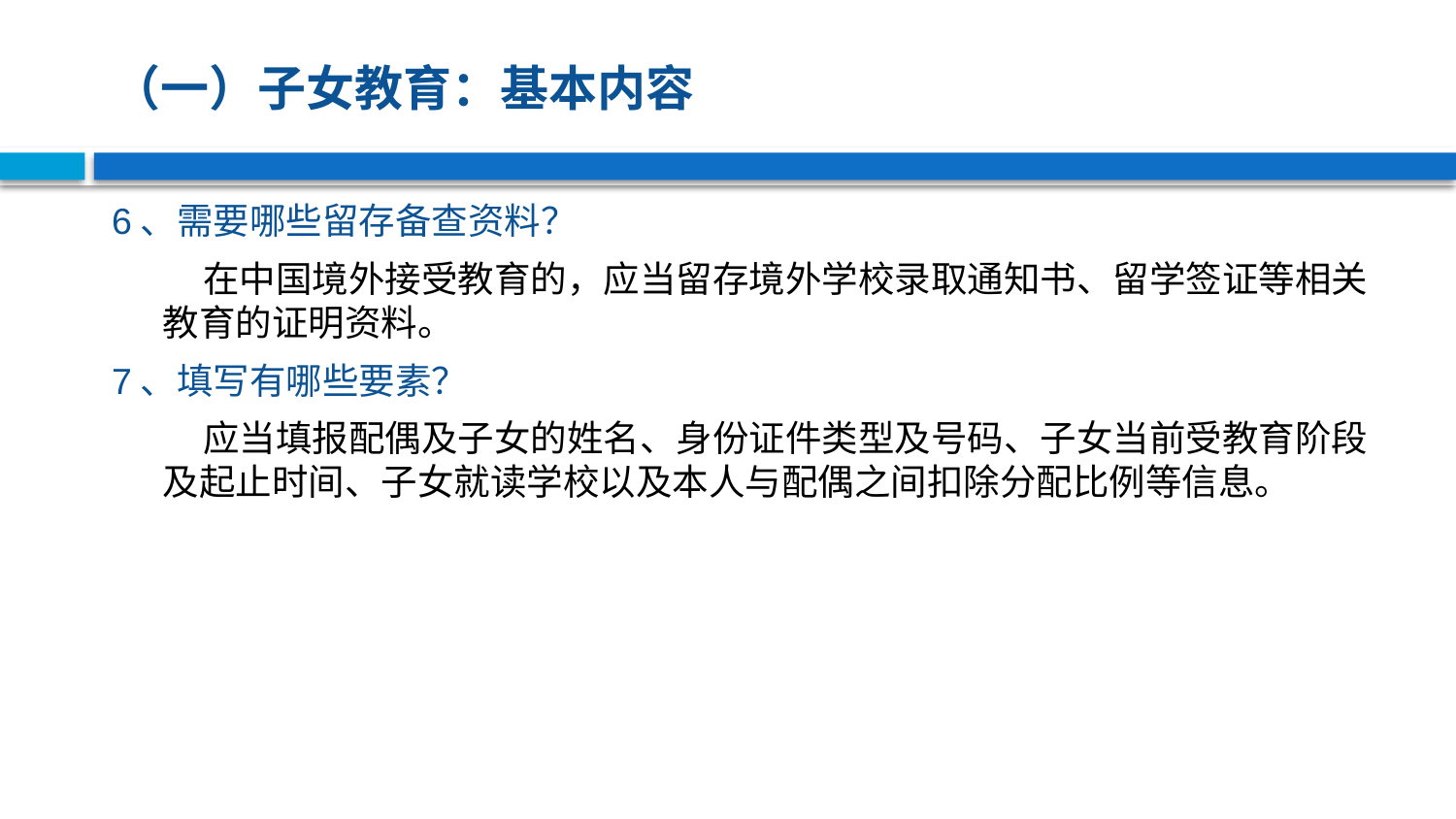

# （一）子女教育：基本内容
6、需要哪些留存备查资料？
          在中国境外接受教育的，应当留存境外学校录取通知书、留学签证等相关教育的证明资料。
7、填写有哪些要素？
          应当填报配偶及子女的姓名、身份证件类型及号码、子女当前受教育阶段及起止时间、子女就读学校以及本人与配偶之间扣除分配比例等信息。